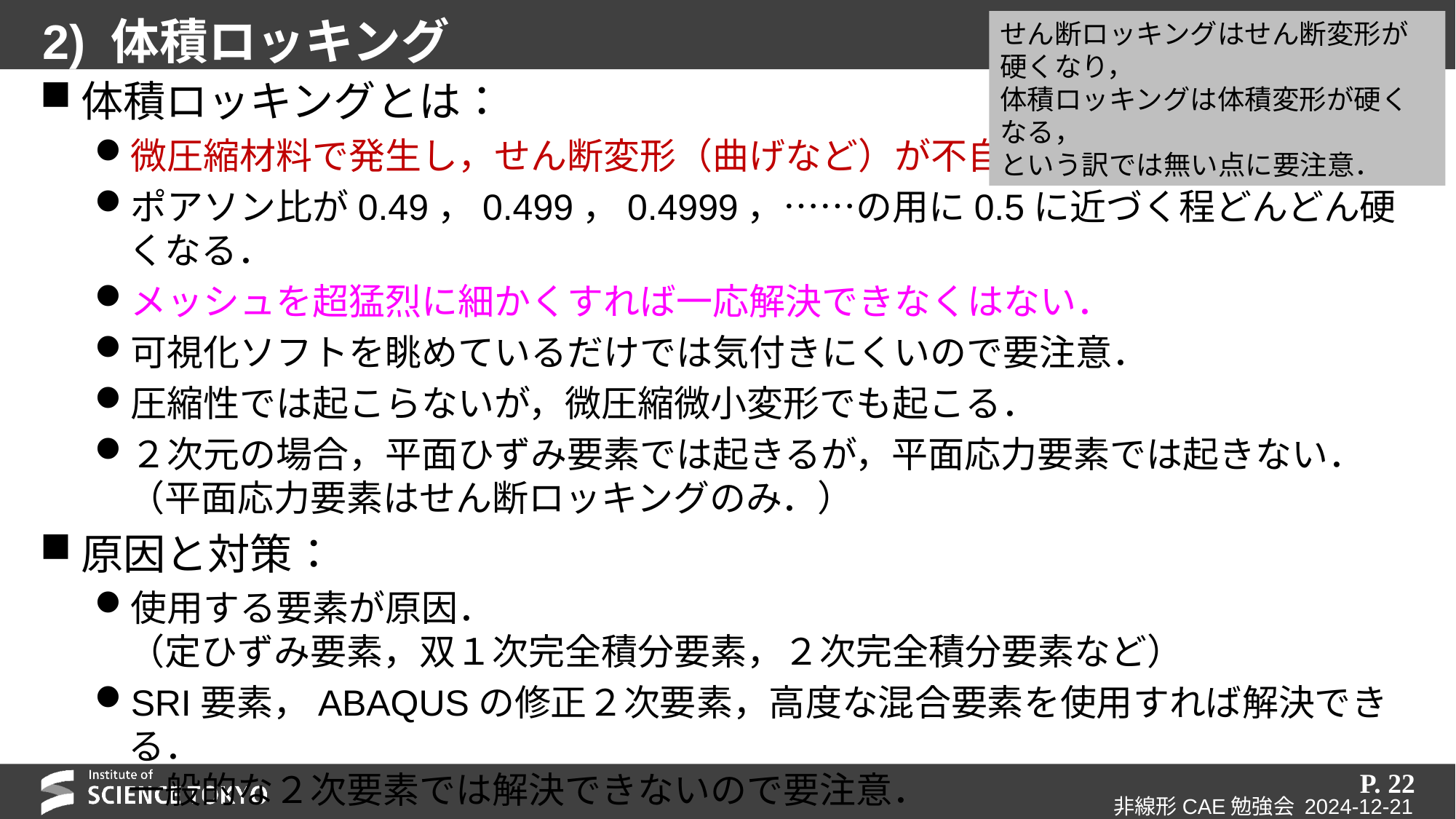

# 2) 体積ロッキング
せん断ロッキングはせん断変形が硬くなり，
体積ロッキングは体積変形が硬くなる，
という訳では無い点に要注意．
体積ロッキングとは：
微圧縮材料で発生し，せん断変形（曲げなど）が不自然に硬くなる現象．
ポアソン比が0.49，0.499，0.4999，……の用に0.5に近づく程どんどん硬くなる．
メッシュを超猛烈に細かくすれば一応解決できなくはない．
可視化ソフトを眺めているだけでは気付きにくいので要注意．
圧縮性では起こらないが，微圧縮微小変形でも起こる．
２次元の場合，平面ひずみ要素では起きるが，平面応力要素では起きない．
（平面応力要素はせん断ロッキングのみ．）
原因と対策：
使用する要素が原因．
（定ひずみ要素，双１次完全積分要素，２次完全積分要素など）
SRI要素，ABAQUSの修正２次要素，高度な混合要素を使用すれば解決できる．
一般的な２次要素では解決できないので要注意．
P. 22